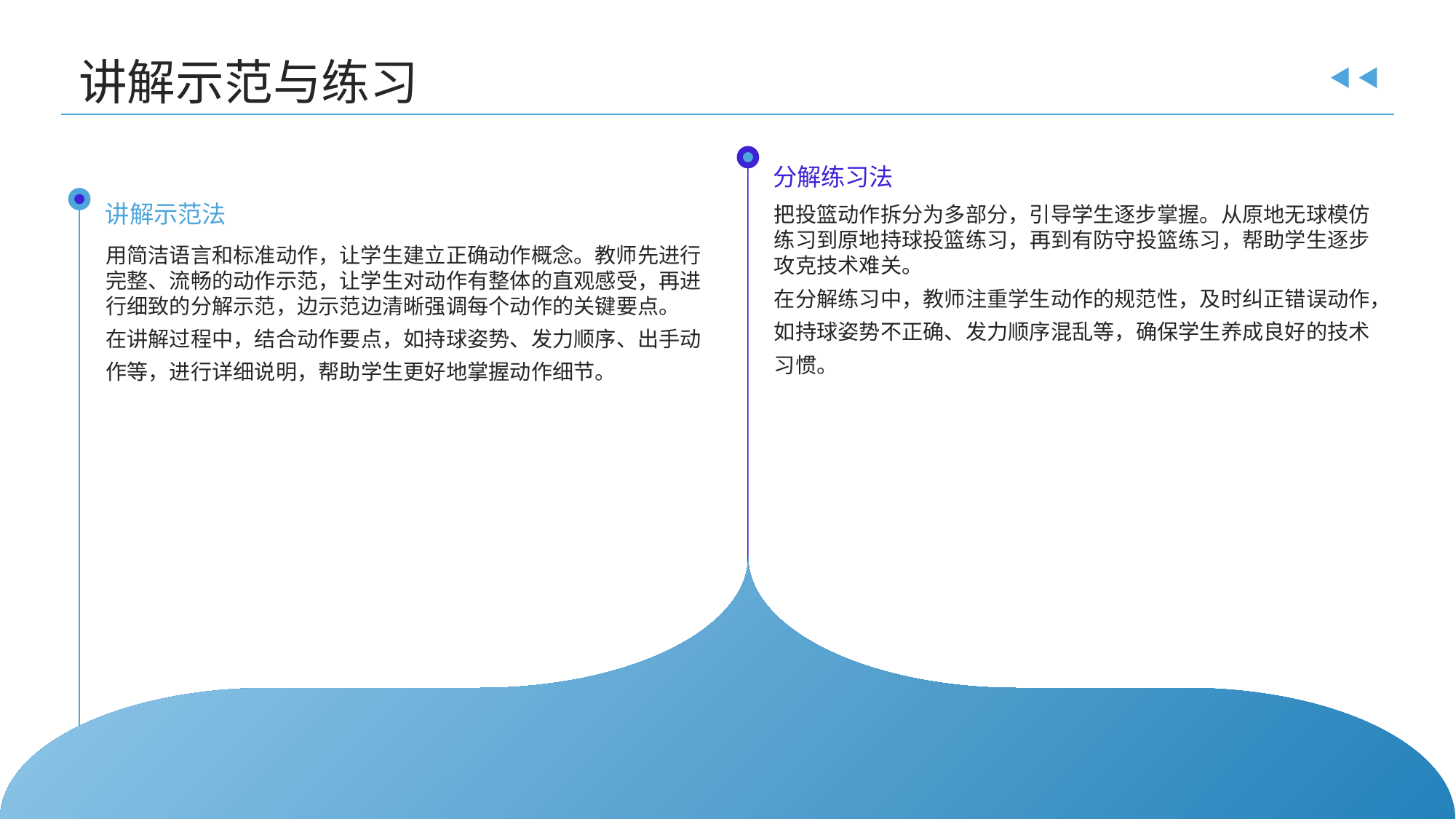

讲解示范与练习

分解练习法

讲解示范法

把投篮动作拆分为多部分，引导学生逐步掌握。从原地无球模仿练习到原地持球投篮练习，再到有防守投篮练习，帮助学生逐步攻克技术难关。
在分解练习中，教师注重学生动作的规范性，及时纠正错误动作，如持球姿势不正确、发力顺序混乱等，确保学生养成良好的技术习惯。
用简洁语言和标准动作，让学生建立正确动作概念。教师先进行完整、流畅的动作示范，让学生对动作有整体的直观感受，再进行细致的分解示范，边示范边清晰强调每个动作的关键要点。
在讲解过程中，结合动作要点，如持球姿势、发力顺序、出手动作等，进行详细说明，帮助学生更好地掌握动作细节。